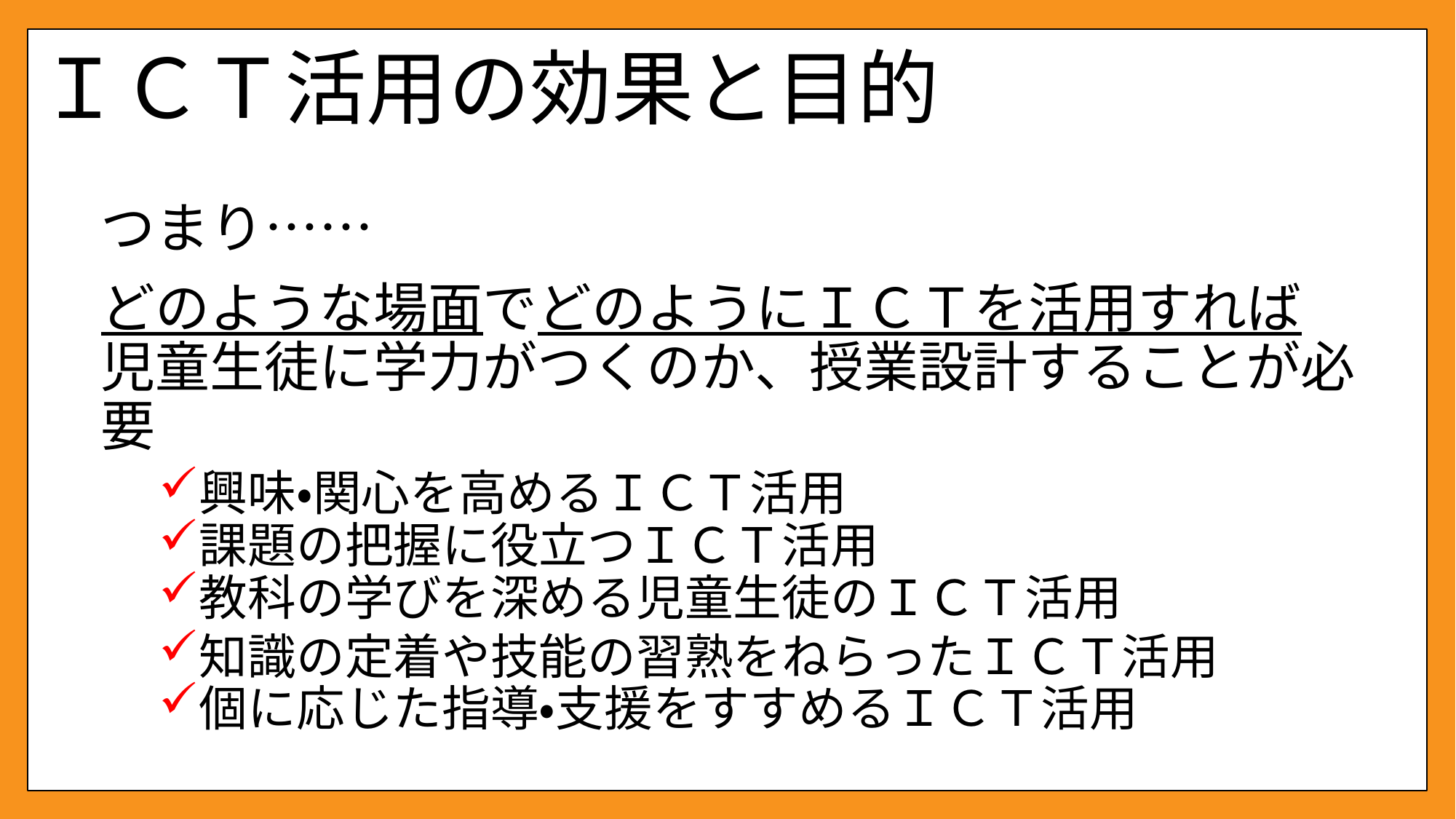

# ＩＣＴ活用の効果と目的
つまり……
どのような場面でどのようにＩＣＴを活用すれば児童生徒に学力がつくのか、授業設計することが必要

興味・関心を高めるＩＣＴ活用
課題の把握に役立つＩＣＴ活用
教科の学びを深める児童生徒のＩＣＴ活用
知識の定着や技能の習熟をねらったＩＣＴ活用
個に応じた指導・支援をすすめるＩＣＴ活用